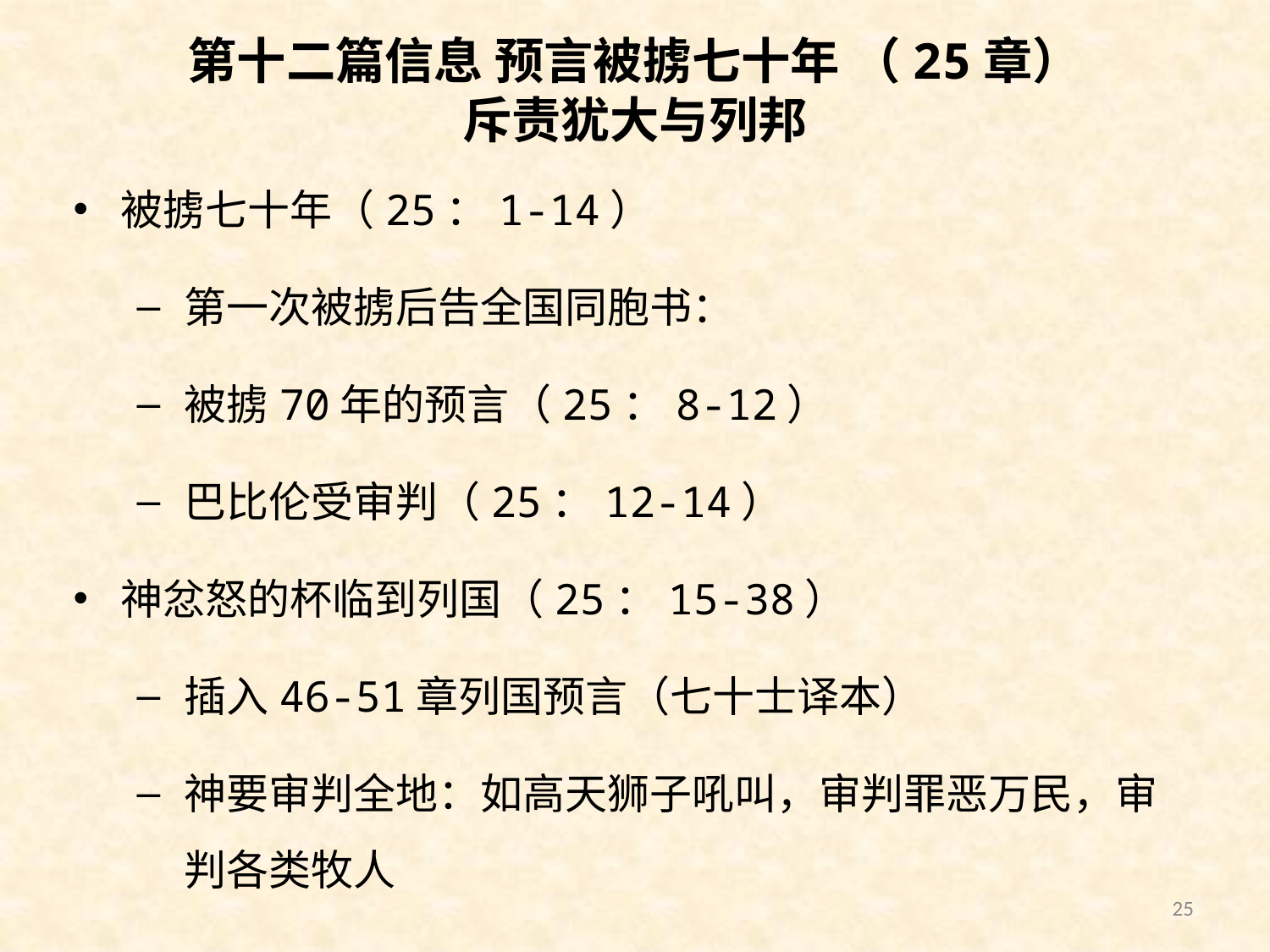

# 第十二篇信息 预言被掳七十年 （25章） 斥责犹大与列邦
被掳七十年（25：1-14）
第一次被掳后告全国同胞书：
被掳70年的预言（25：8-12）
巴比伦受审判（25：12-14）
神忿怒的杯临到列国（25：15-38）
插入46-51章列国预言（七十士译本）
神要审判全地：如高天狮子吼叫，审判罪恶万民，审判各类牧人

25